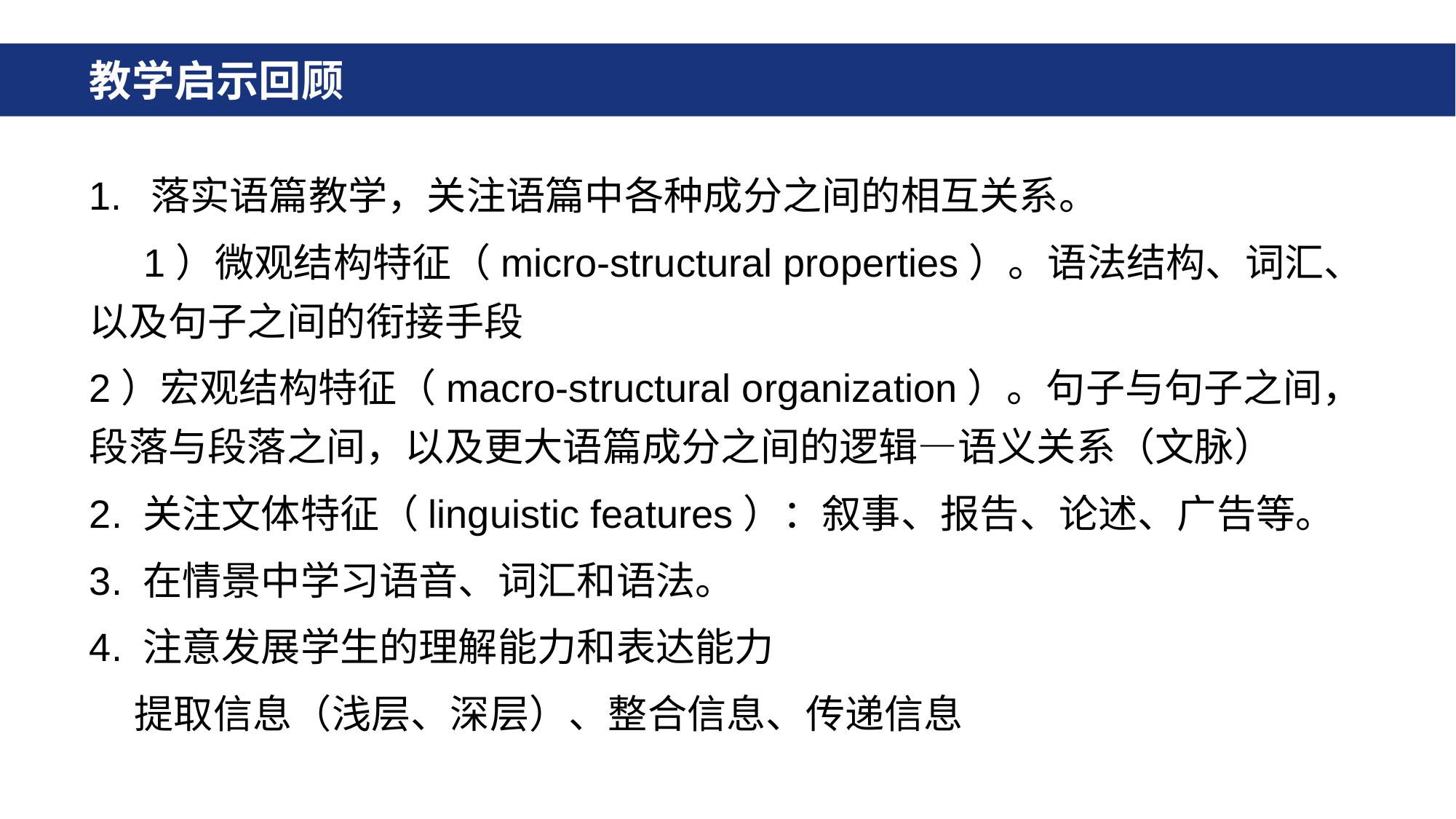

# 教学启示回顾
落实语篇教学，关注语篇中各种成分之间的相互关系。
     1）微观结构特征（micro-structural properties）。语法结构、词汇、以及句子之间的衔接手段
2）宏观结构特征（macro-structural organization）。句子与句子之间，段落与段落之间，以及更大语篇成分之间的逻辑—语义关系（文脉）
2. 关注文体特征（linguistic features）：叙事、报告、论述、广告等。
3. 在情景中学习语音、词汇和语法。
4. 注意发展学生的理解能力和表达能力
    提取信息（浅层、深层）、整合信息、传递信息